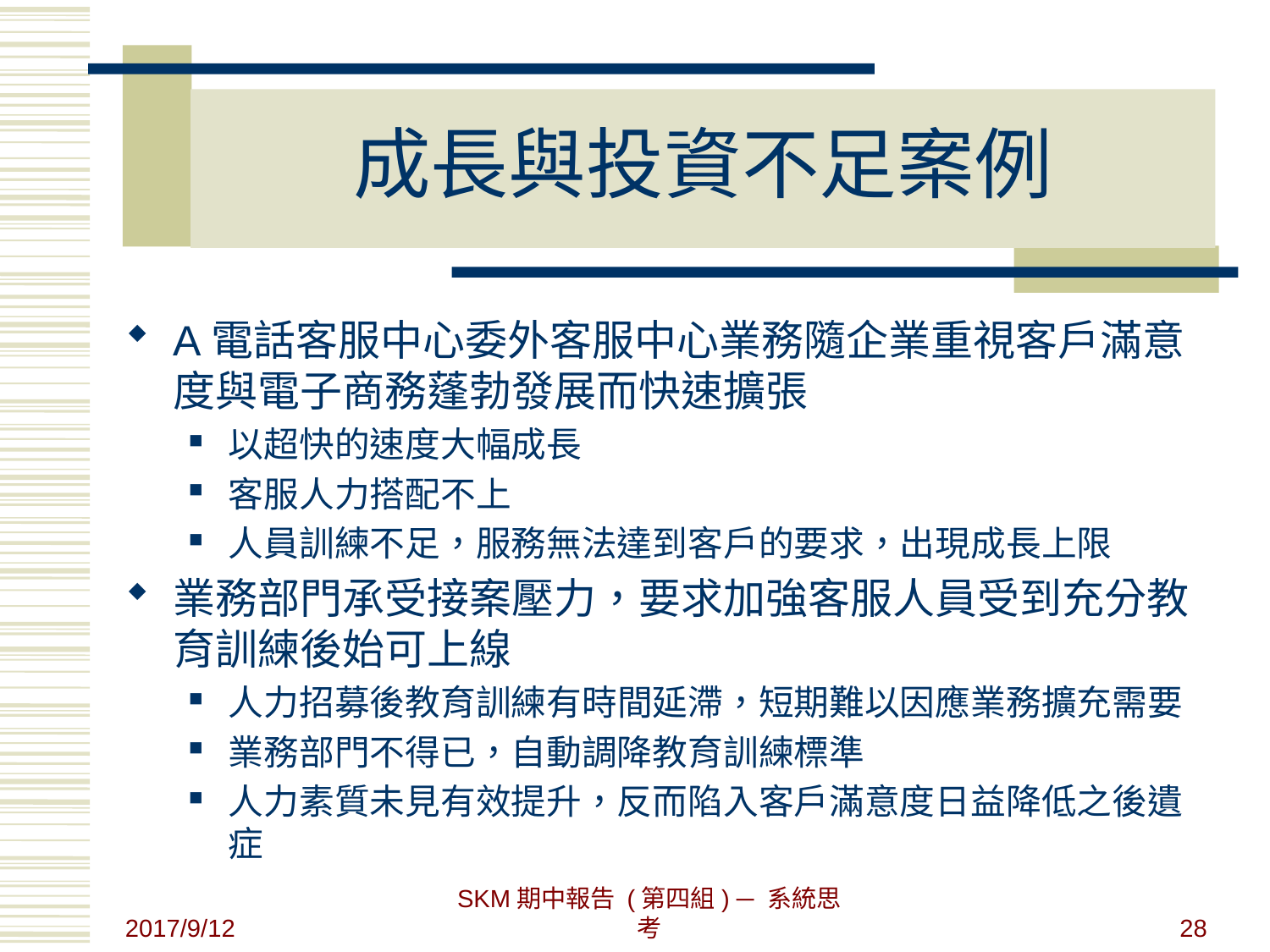

# 成長與投資不足案例
A電話客服中心委外客服中心業務隨企業重視客戶滿意度與電子商務蓬勃發展而快速擴張
以超快的速度大幅成長
客服人力搭配不上
人員訓練不足，服務無法達到客戶的要求，出現成長上限
業務部門承受接案壓力，要求加強客服人員受到充分教育訓練後始可上線
人力招募後教育訓練有時間延滯，短期難以因應業務擴充需要
業務部門不得已，自動調降教育訓練標準
人力素質未見有效提升，反而陷入客戶滿意度日益降低之後遺症

2017/9/12
SKM期中報告 (第四組) ─ 系統思考
28